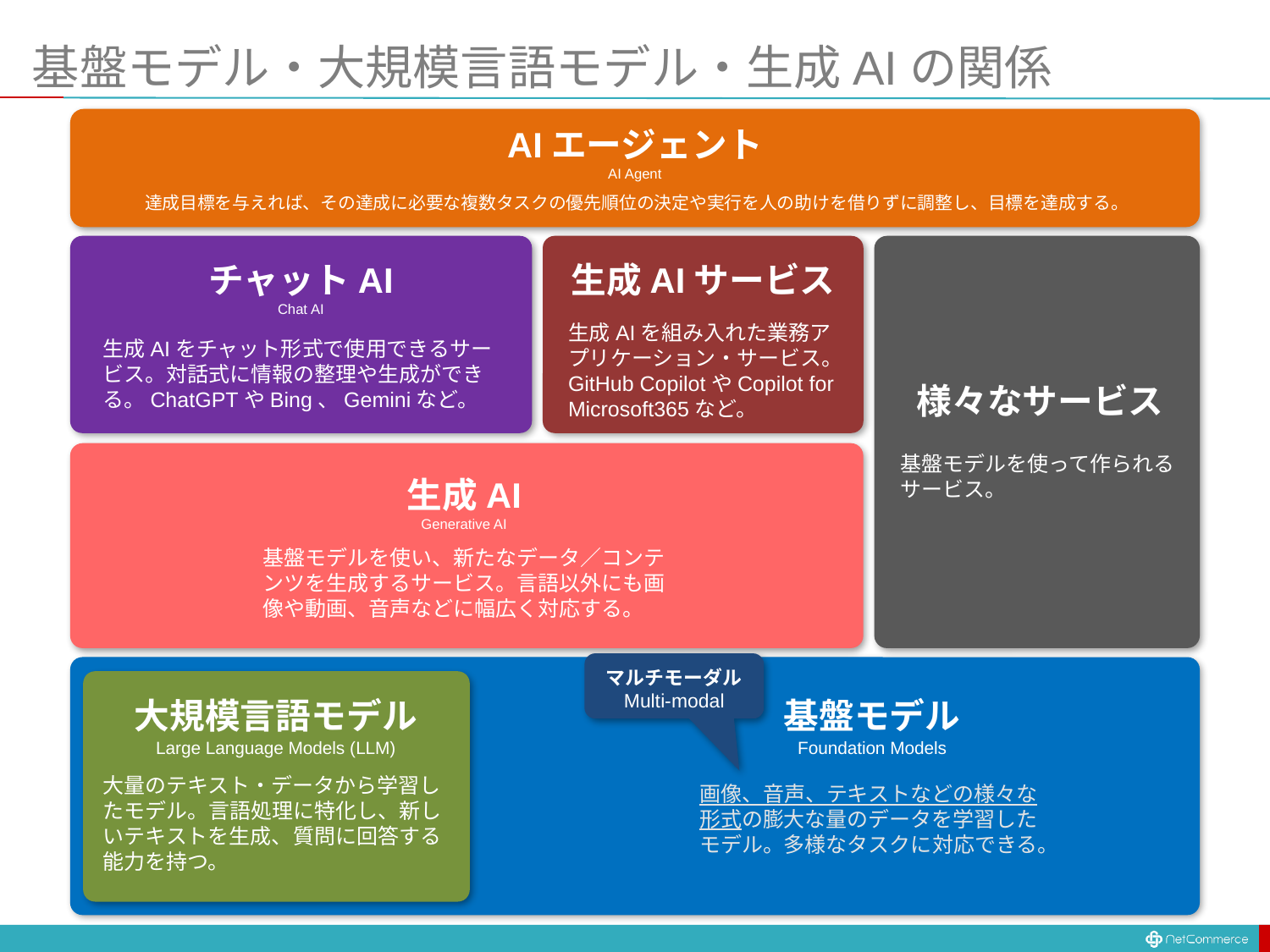

# 基盤モデル・大規模言語モデル・生成AIの関係

AIエージェント
AI Agent
達成目標を与えれば、その達成に必要な複数タスクの優先順位の決定や実行を人の助けを借りずに調整し、目標を達成する。

チャットAI
Chat AI
生成AIをチャット形式で使用できるサービス。対話式に情報の整理や生成ができる。ChatGPTやBing、Geminiなど。

生成AIサービス
生成AIを組み入れた業務アプリケーション・サービス。GitHub CopilotやCopilot for Microsoft365など。

様々なサービス
基盤モデルを使って作られるサービス。

生成AI
Generative AI
基盤モデルを使い、新たなデータ／コンテンツを生成するサービス。言語以外にも画像や動画、音声などに幅広く対応する。

マルチモーダル
Multi-modal

基盤モデル
Foundation Models
画像、音声、テキストなどの様々な形式の膨大な量のデータを学習したモデル。多様なタスクに対応できる。

大規模言語モデル
Large Language Models (LLM)
大量のテキスト・データから学習したモデル。言語処理に特化し、新しいテキストを生成、質問に回答する能力を持つ。